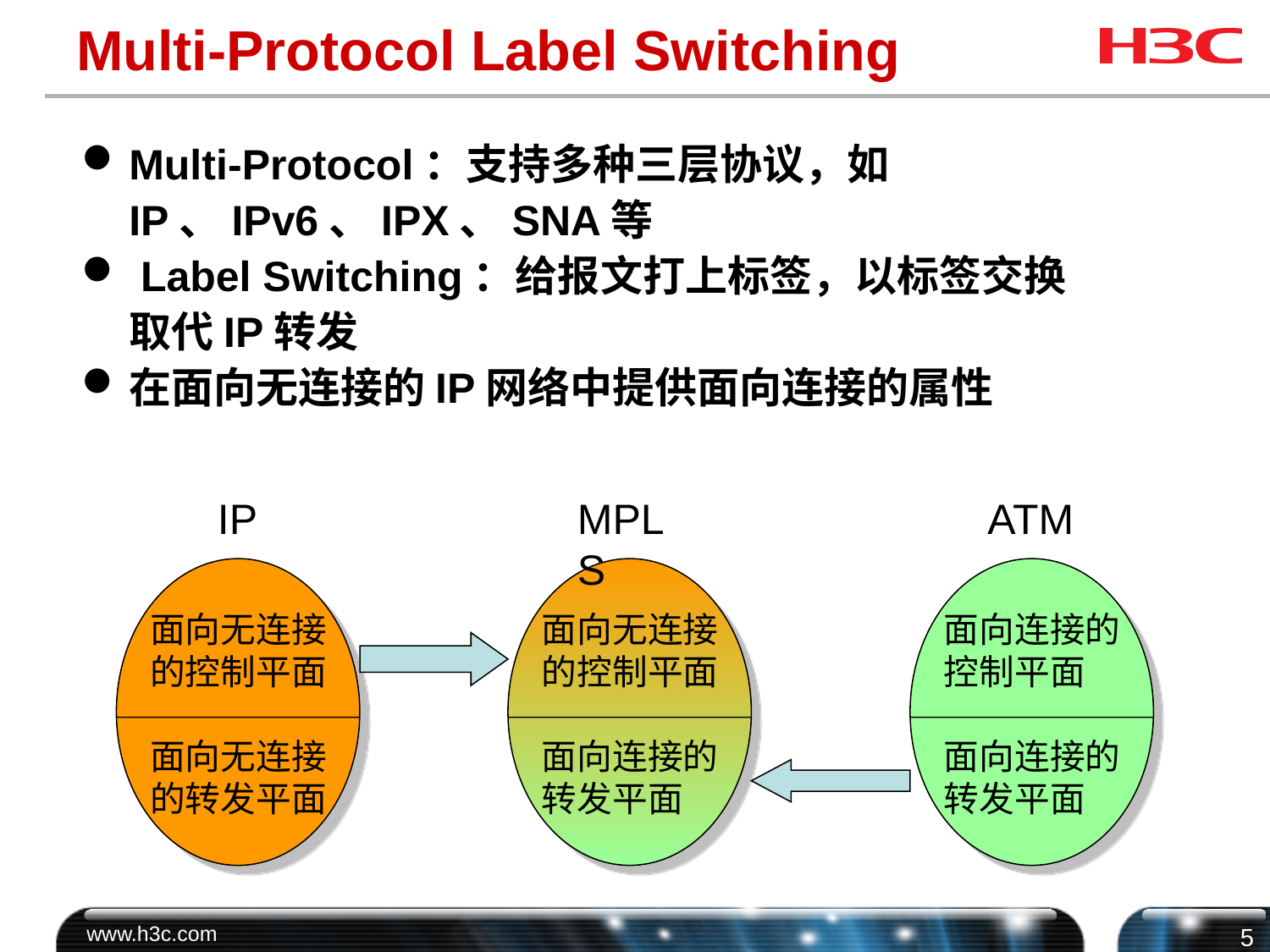

# Multi-Protocol Label Switching
Multi-Protocol：支持多种三层协议，如IP、IPv6、IPX、SNA等
 Label Switching：给报文打上标签，以标签交换取代IP转发
在面向无连接的IP网络中提供面向连接的属性
IP
MPLS
ATM

面向无连接的控制平面
面向无连接的控制平面
面向连接的控制平面

面向无连接的转发平面
面向连接的转发平面
面向连接的转发平面